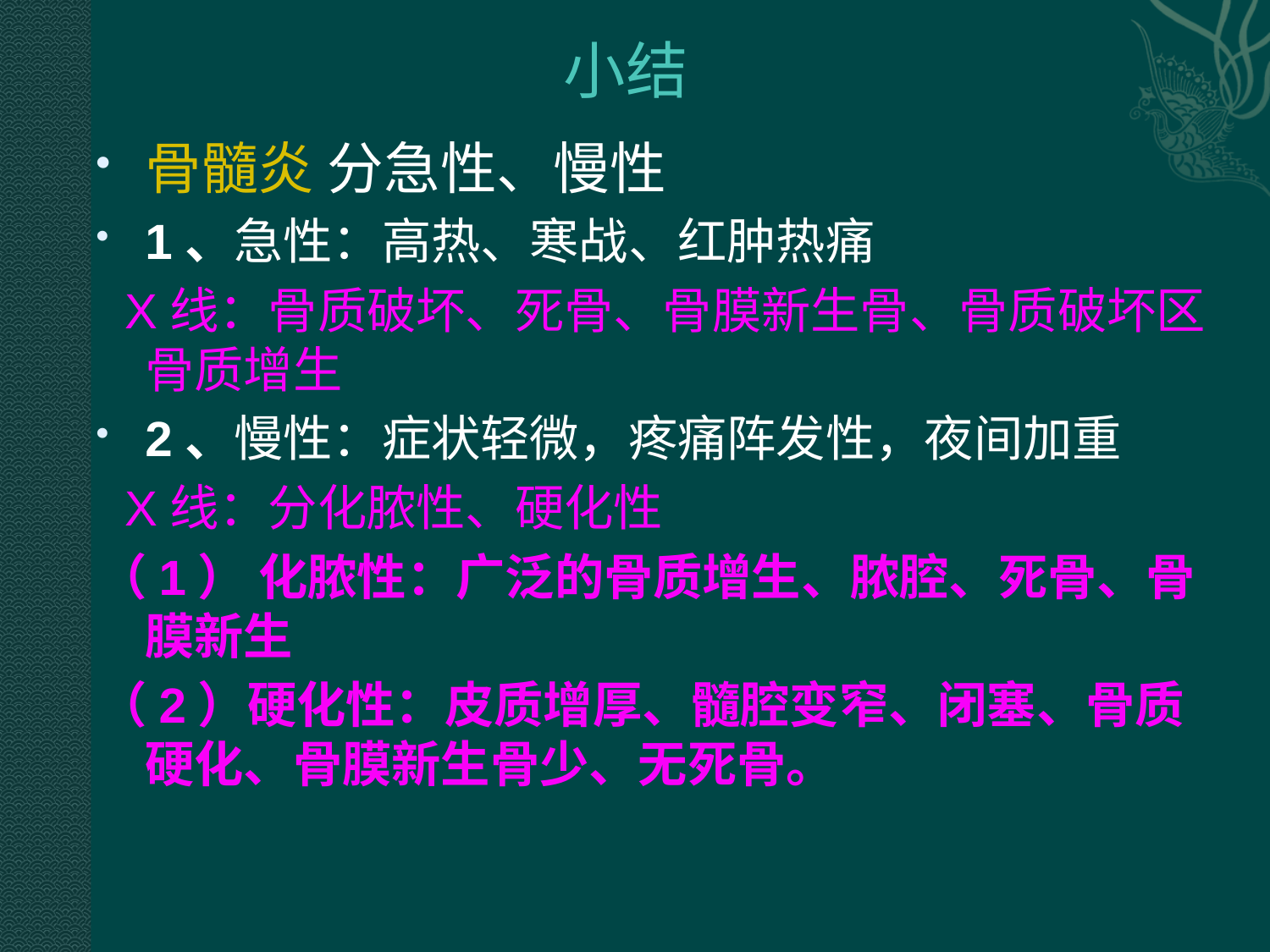

# 小结
骨髓炎 分急性、慢性
1、急性：高热、寒战、红肿热痛
  X线：骨质破坏、死骨、骨膜新生骨、骨质破坏区骨质增生
2、慢性：症状轻微，疼痛阵发性，夜间加重
  X线：分化脓性、硬化性
（1） 化脓性：广泛的骨质增生、脓腔、死骨、骨膜新生
（2）硬化性：皮质增厚、髓腔变窄、闭塞、骨质硬化、骨膜新生骨少、无死骨。